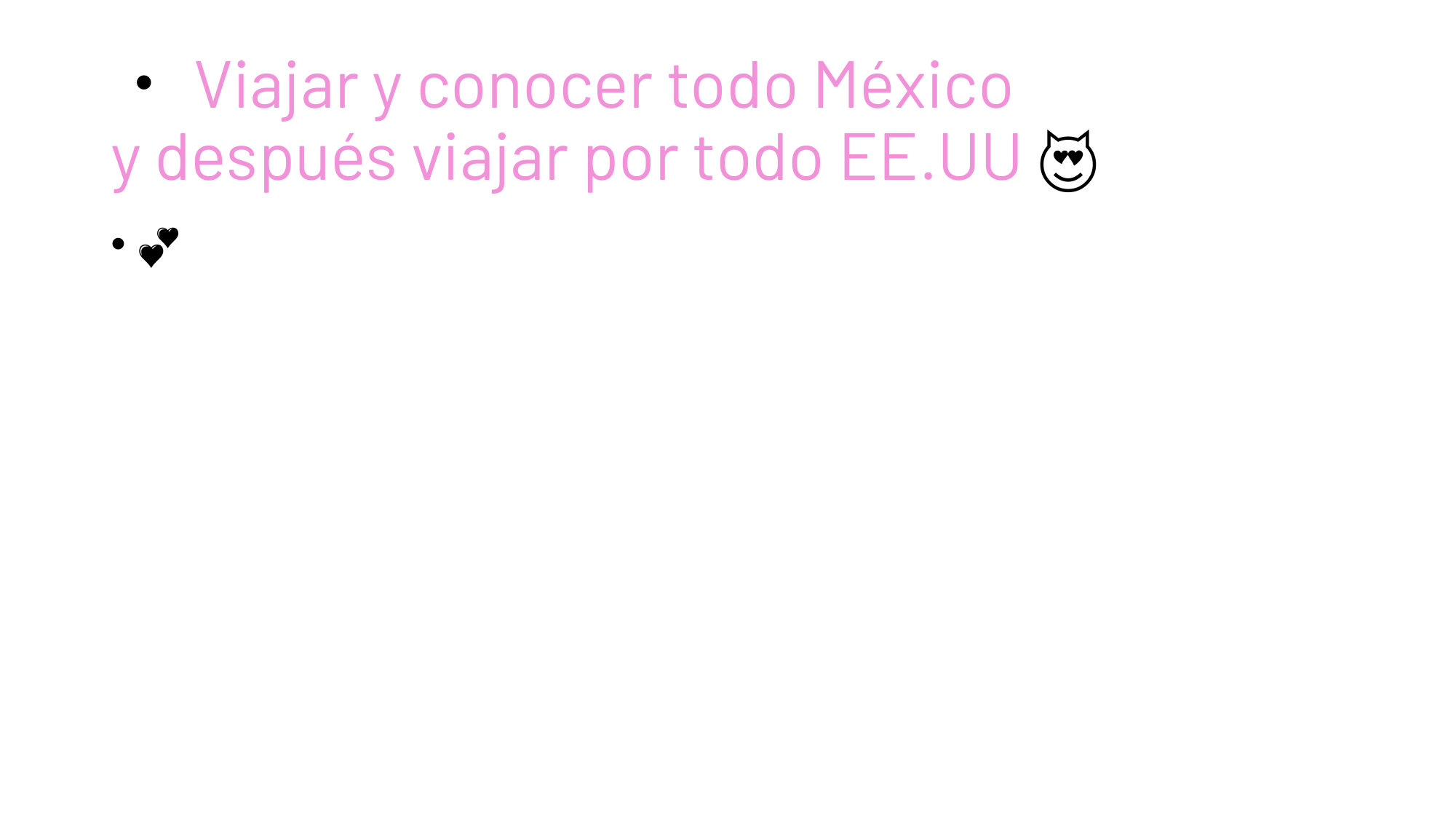

# ・Viajar y conocer todo México y después viajar por todo EE.UU 😻
💕